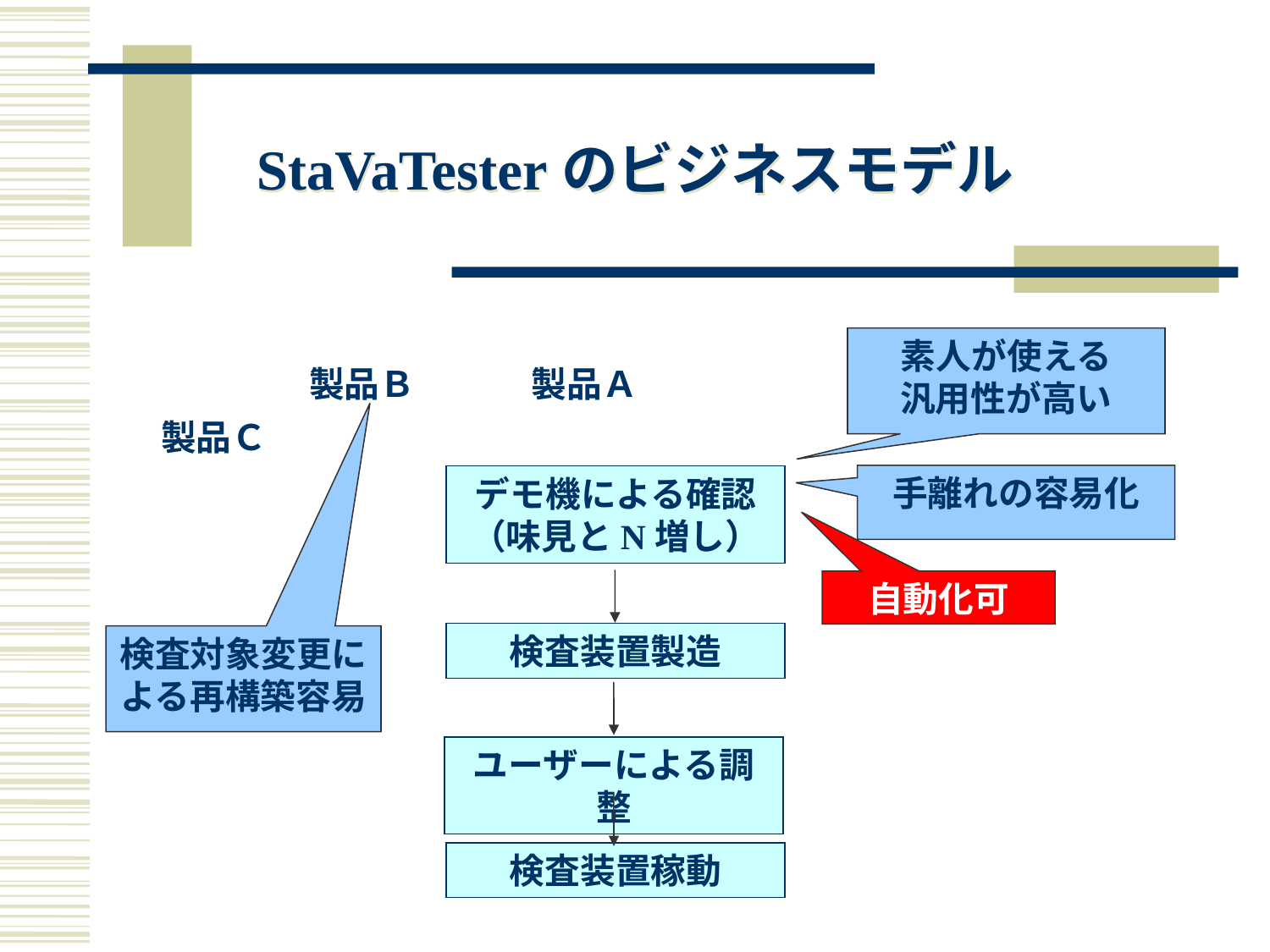

# StaVaTesterのビジネスモデル
素人が使える
汎用性が高い
手離れの容易化
自動化可
検査対象変更による再構築容易
製品Ｂ
製品Ａ
製品Ｃ
デモ機による確認（味見とN増し）

検査装置製造

ユーザーによる調整

検査装置稼動